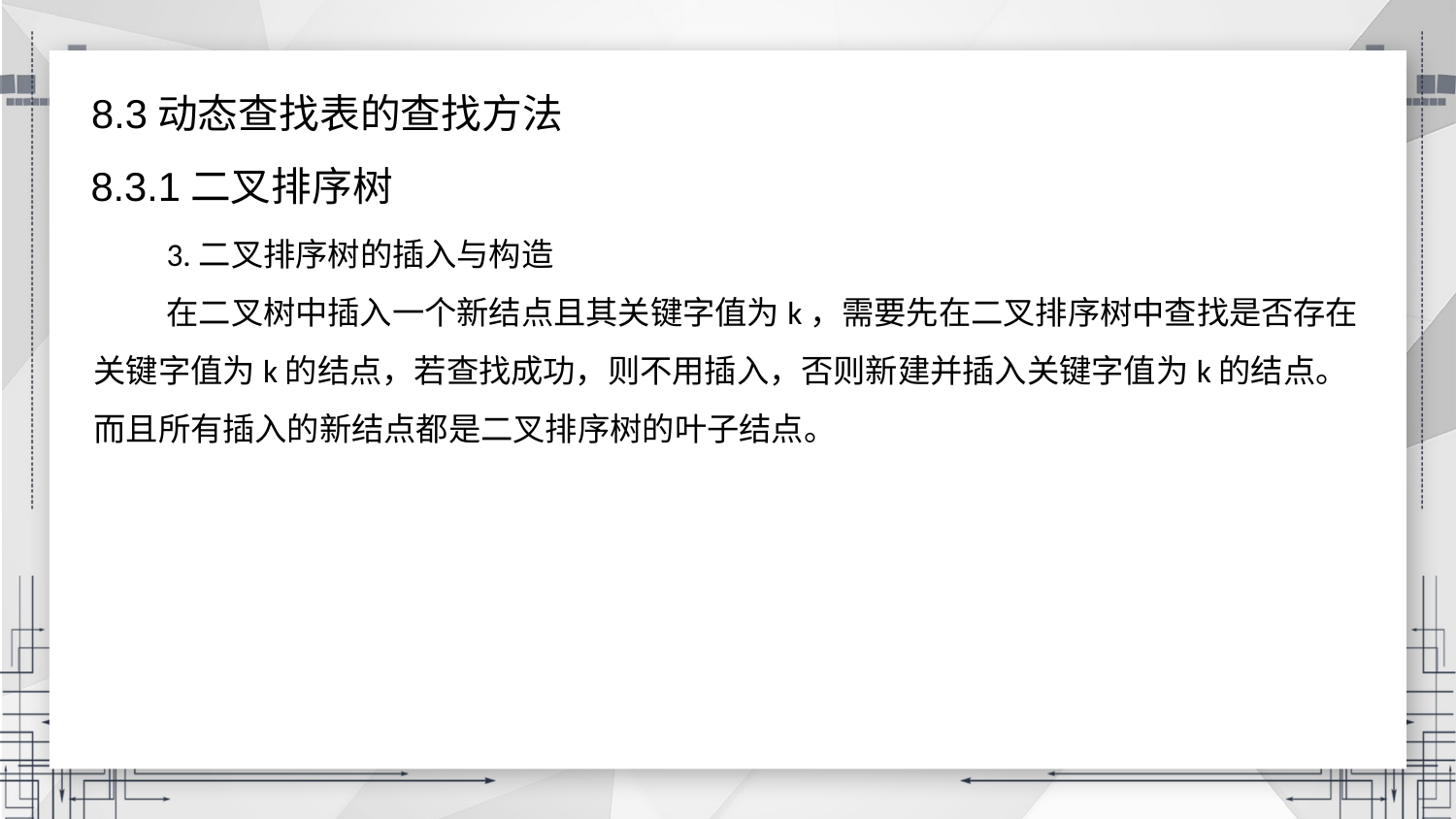

8.3动态查找表的查找方法
8.3.1二叉排序树
3.二叉排序树的插入与构造
在二叉树中插入一个新结点且其关键字值为k，需要先在二叉排序树中查找是否存在关键字值为k的结点，若查找成功，则不用插入，否则新建并插入关键字值为k的结点。而且所有插入的新结点都是二叉排序树的叶子结点。